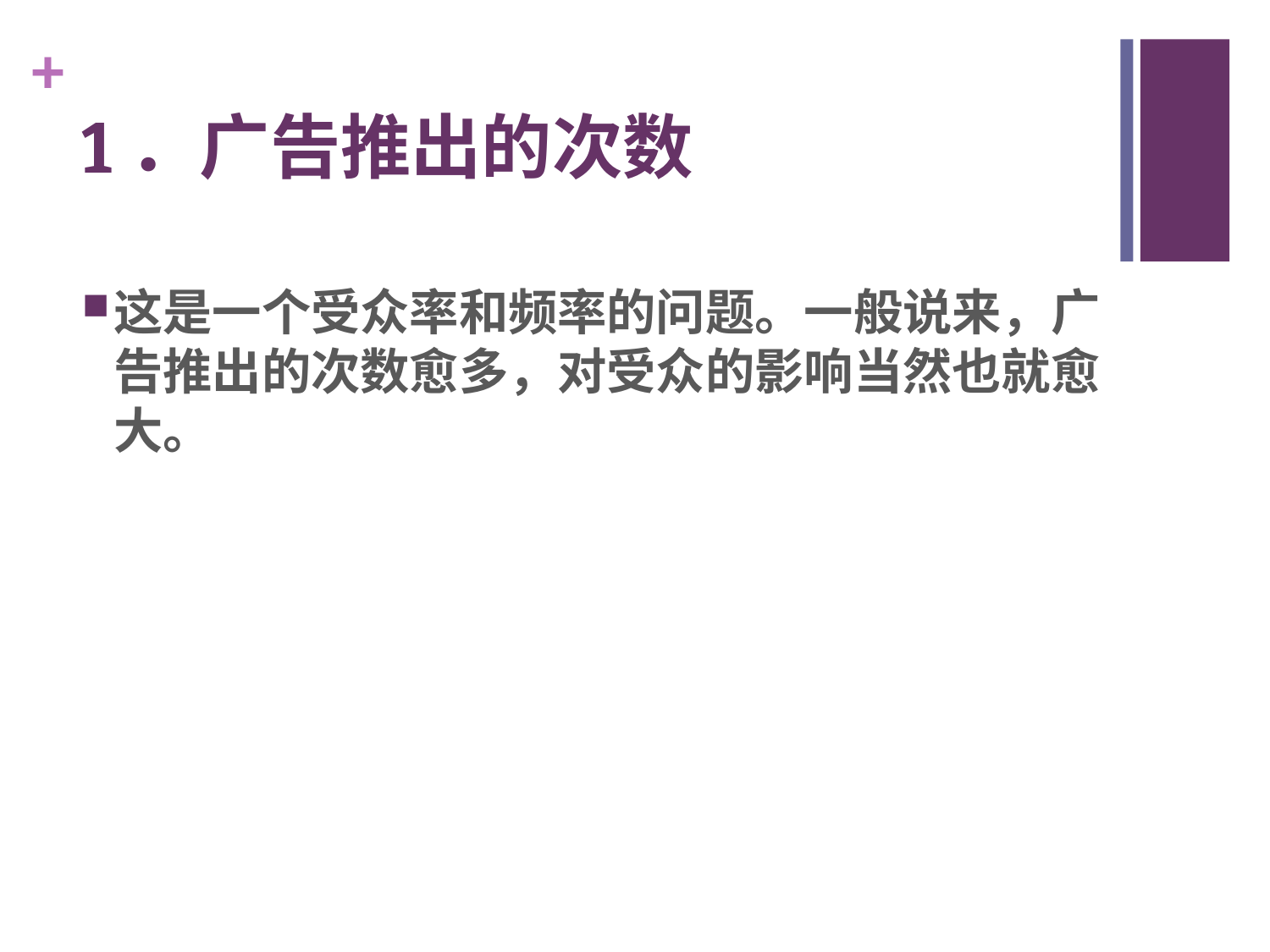

# 1．广告推出的次数
这是一个受众率和频率的问题。一般说来，广告推出的次数愈多，对受众的影响当然也就愈大。